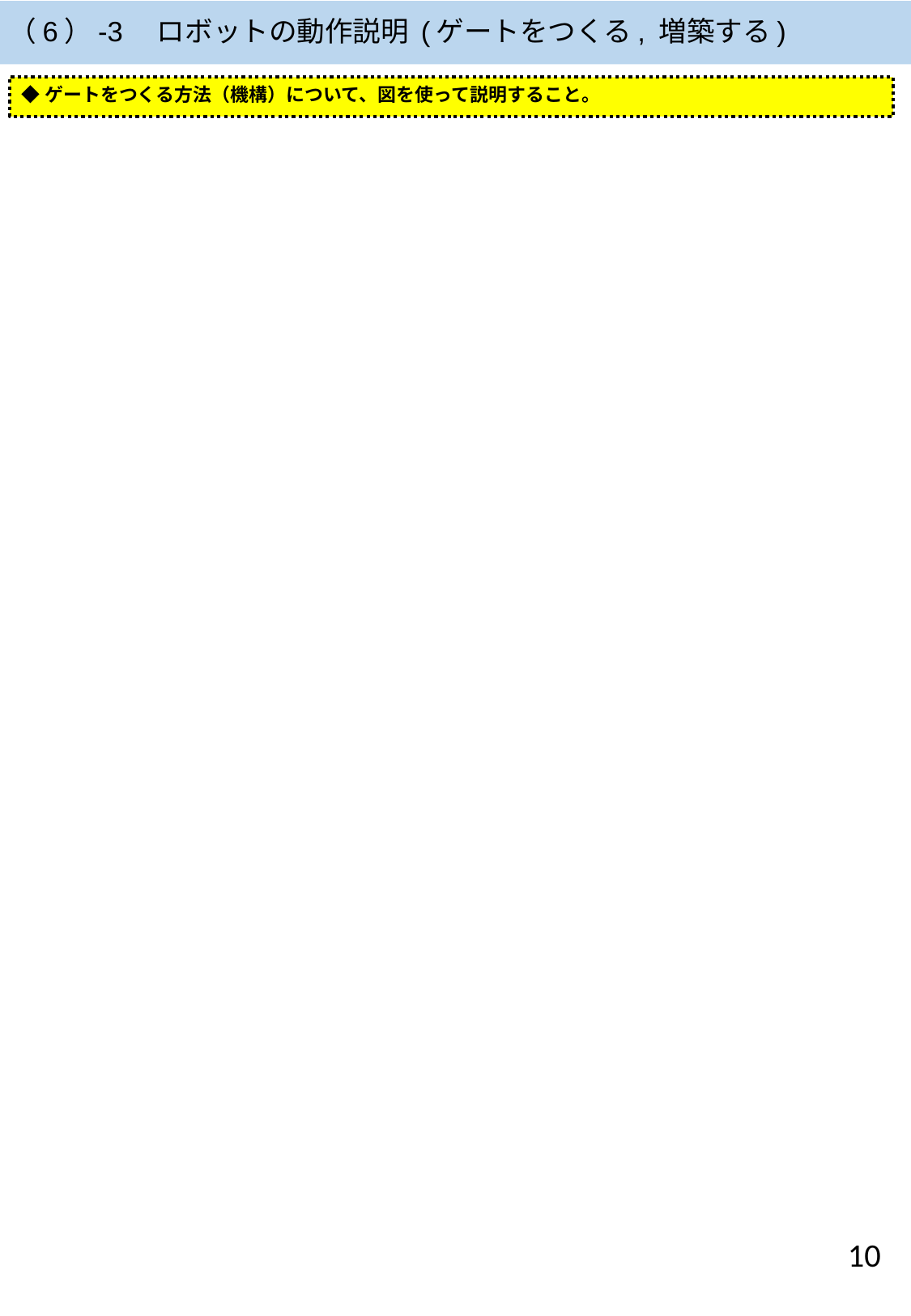

（6）-3　ロボットの動作説明 (ゲートをつくる, 増築する)
◆ゲートをつくる方法（機構）について、図を使って説明すること。
10